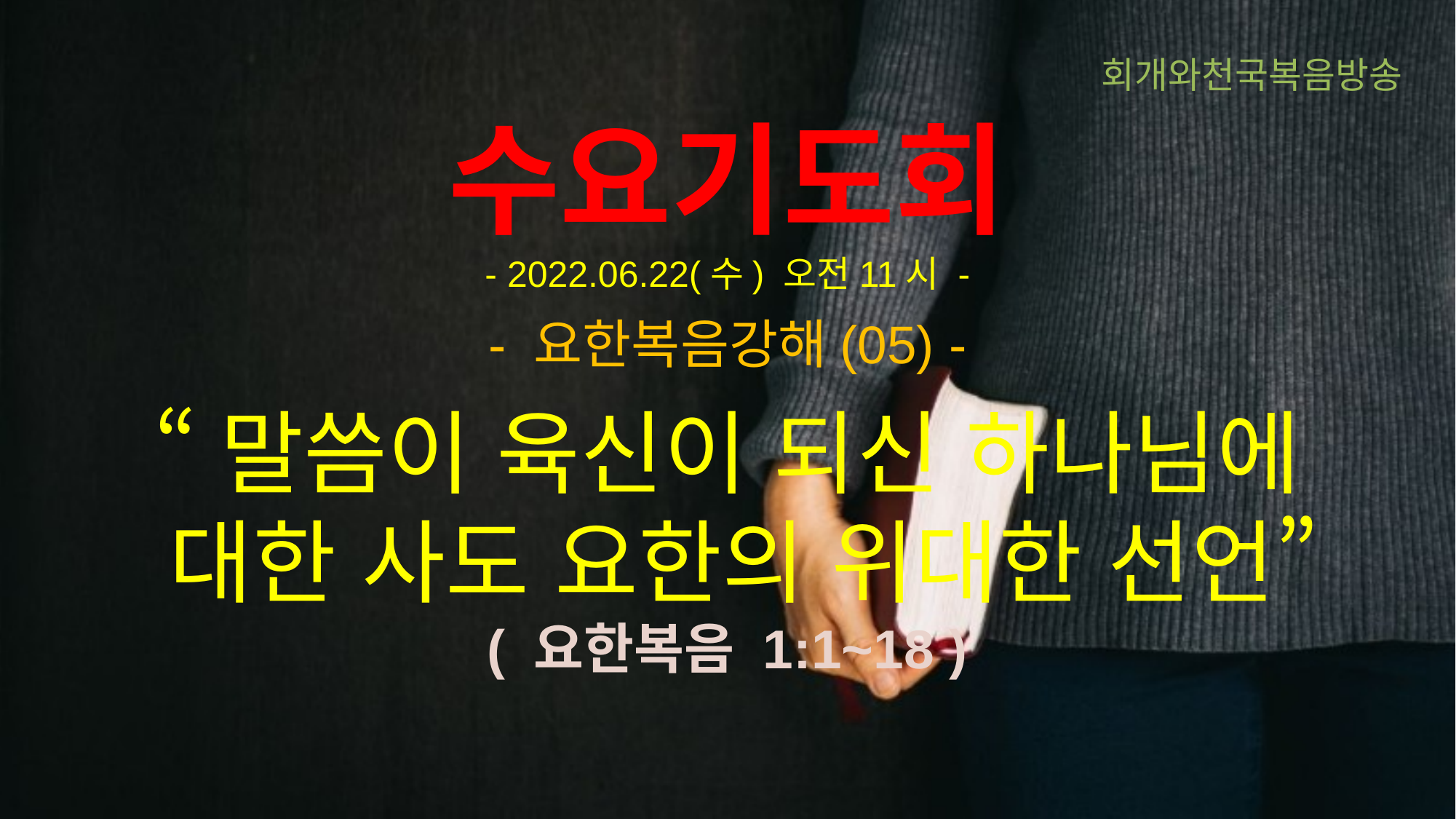

회개와천국복음방송
# 수요기도회
- 2022.06.22(수) 오전11시 -
- 요한복음강해(05) -

“말씀이 육신이 되신 하나님에 대한 사도 요한의 위대한 선언”
( 요한복음 1:1~18 )